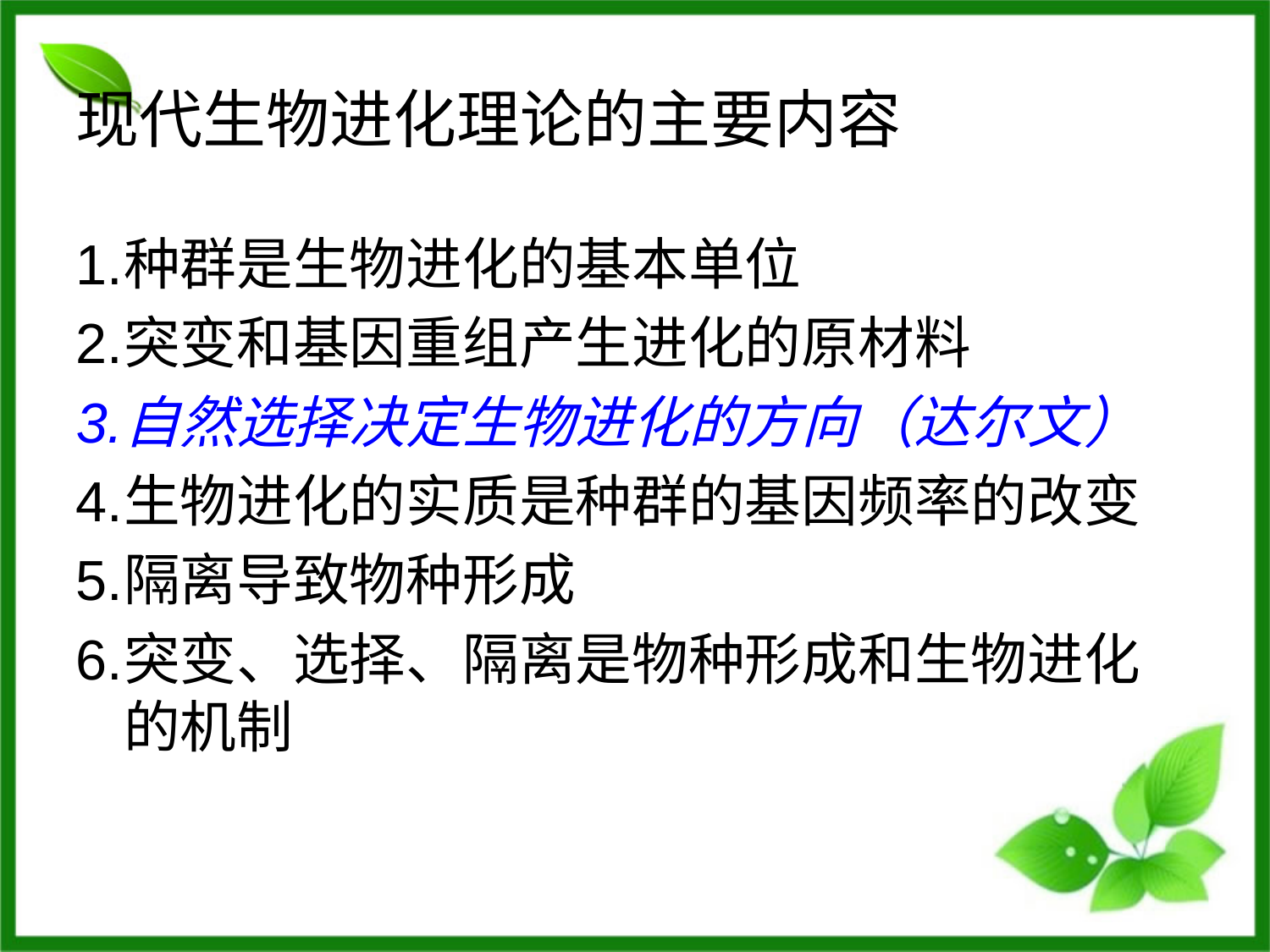

# 现代生物进化理论的主要内容
种群是生物进化的基本单位
突变和基因重组产生进化的原材料
自然选择决定生物进化的方向（达尔文）
生物进化的实质是种群的基因频率的改变
隔离导致物种形成
突变、选择、隔离是物种形成和生物进化的机制